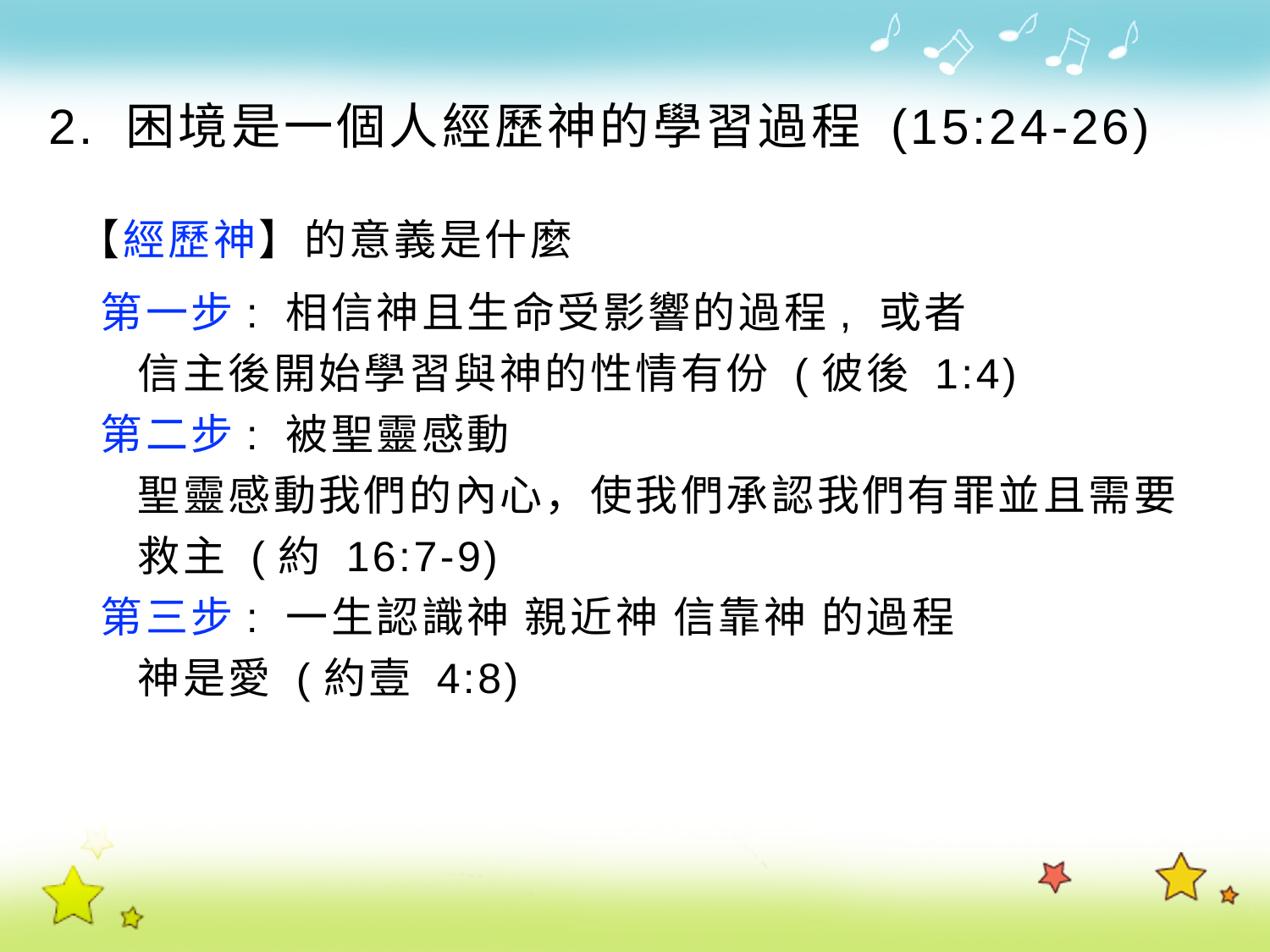

2. 困境是一個人經歷神的學習過程 (15:24-26)
【經歷神】的意義是什麼
 第一步: 相信神且生命受影響的過程, 或者
    信主後開始學習與神的性情有份 (彼後 1:4)
 第二步: 被聖靈感動
    聖靈感動我們的內心，使我們承認我們有罪並且需要
    救主 (約 16:7-9)
 第三步: 一生認識神 親近神 信靠神 的過程
    神是愛 (約壹 4:8)
8